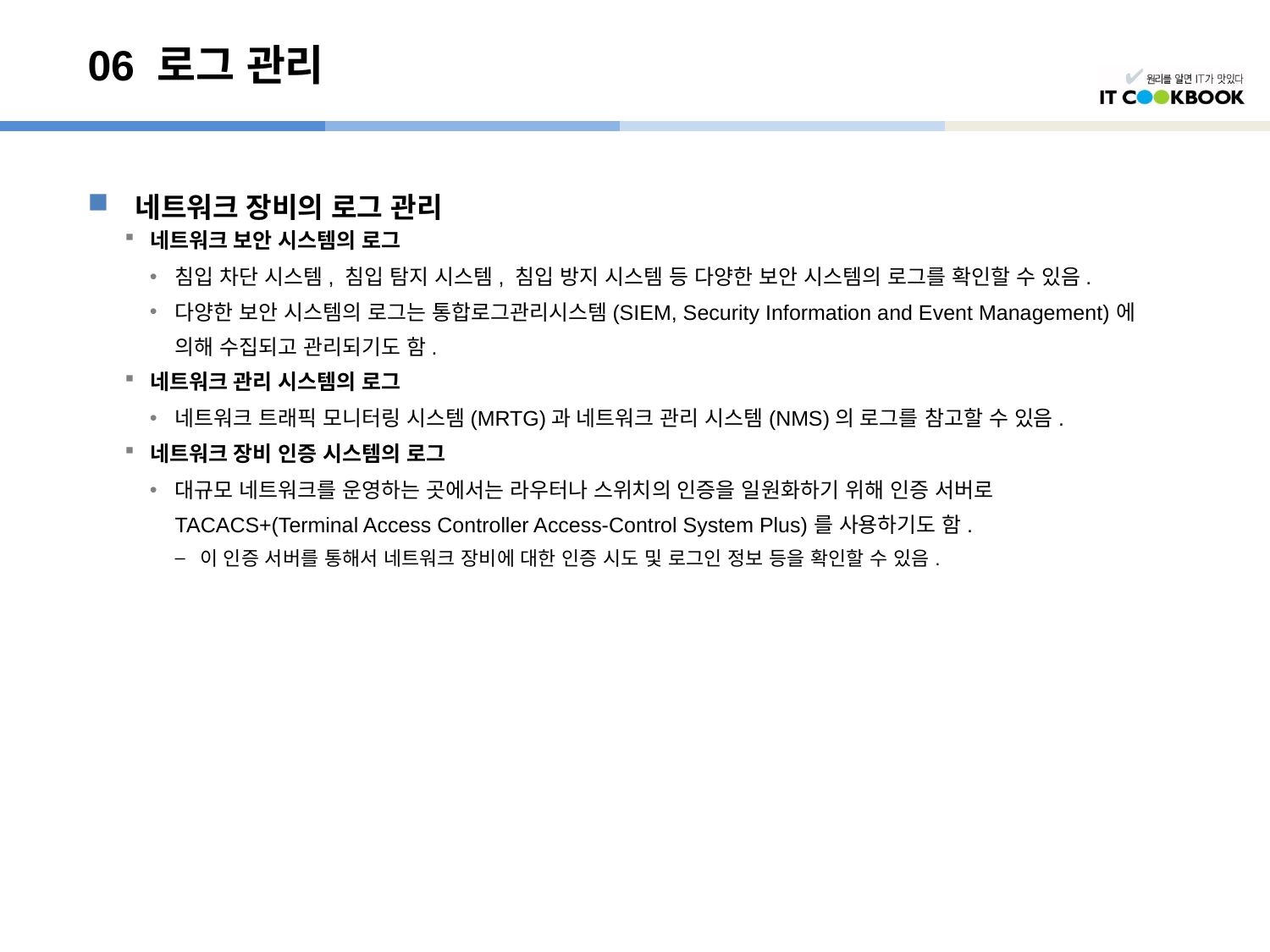

# 06 로그 관리
네트워크 장비의 로그 관리
네트워크 보안 시스템의 로그
침입 차단 시스템, 침입 탐지 시스템, 침입 방지 시스템 등 다양한 보안 시스템의 로그를 확인할 수 있음.
다양한 보안 시스템의 로그는 통합로그관리시스템(SIEM, Security Information and Event Management)에
	의해 수집되고 관리되기도 함.
네트워크 관리 시스템의 로그
네트워크 트래픽 모니터링 시스템(MRTG)과 네트워크 관리 시스템(NMS)의 로그를 참고할 수 있음.
네트워크 장비 인증 시스템의 로그
대규모 네트워크를 운영하는 곳에서는 라우터나 스위치의 인증을 일원화하기 위해 인증 서버로
	TACACS+(Terminal Access Controller Access-Control System Plus)를 사용하기도 함.
이 인증 서버를 통해서 네트워크 장비에 대한 인증 시도 및 로그인 정보 등을 확인할 수 있음.